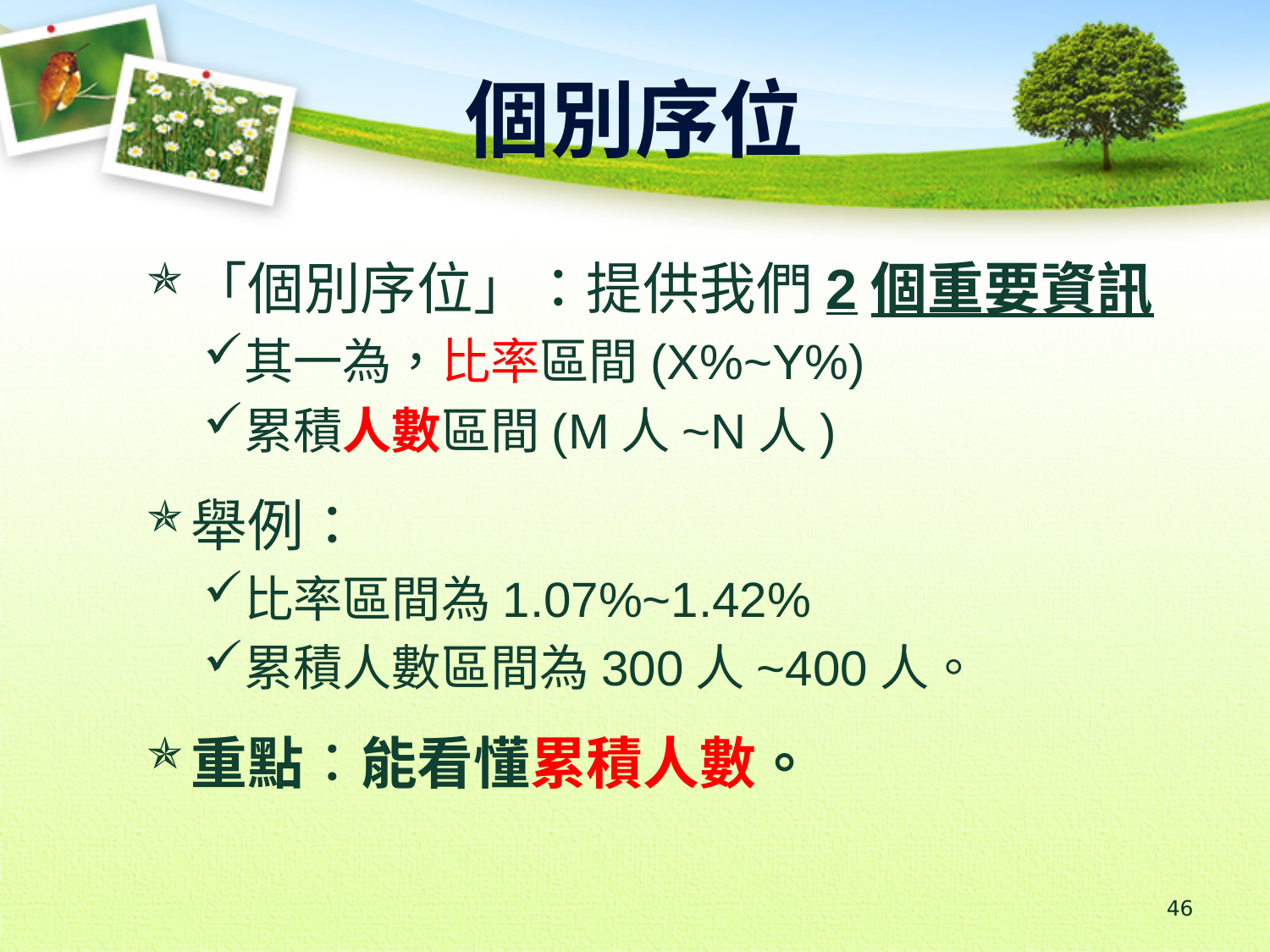

個別序位
「個別序位」：提供我們2個重要資訊
其一為，比率區間(X%~Y%)
累積人數區間(M人~N人)
舉例：
比率區間為1.07%~1.42%
累積人數區間為300人~400人。
重點：能看懂累積人數。
46